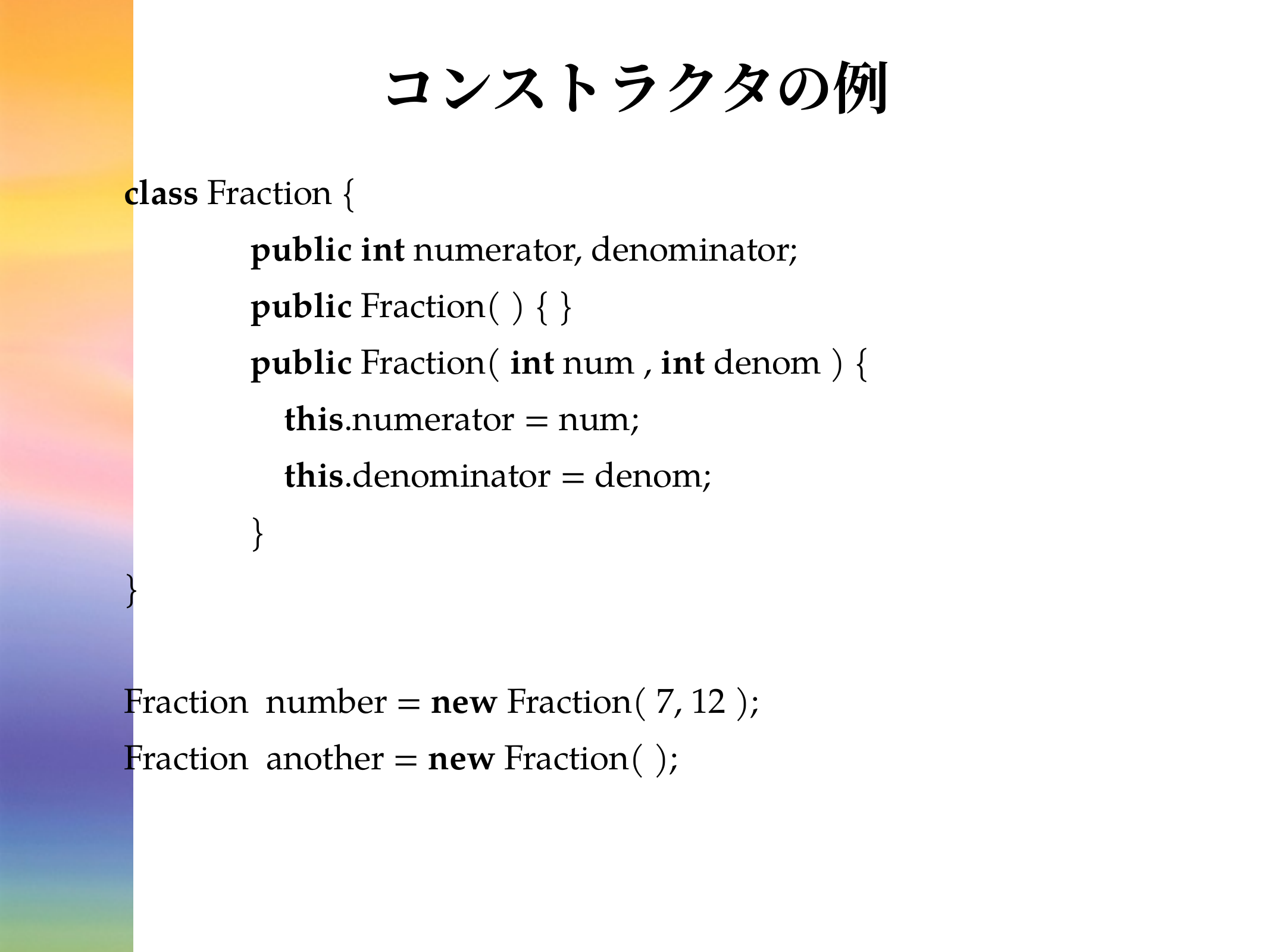

# コンストラクタの例
class Fraction {
public int numerator, denominator;
public Fraction( ) { }
public Fraction( int num , int denom ) {
this.numerator = num;
this.denominator = denom;
}
}

Fraction  number = new Fraction( 7, 12 );
Fraction  another = new Fraction( );